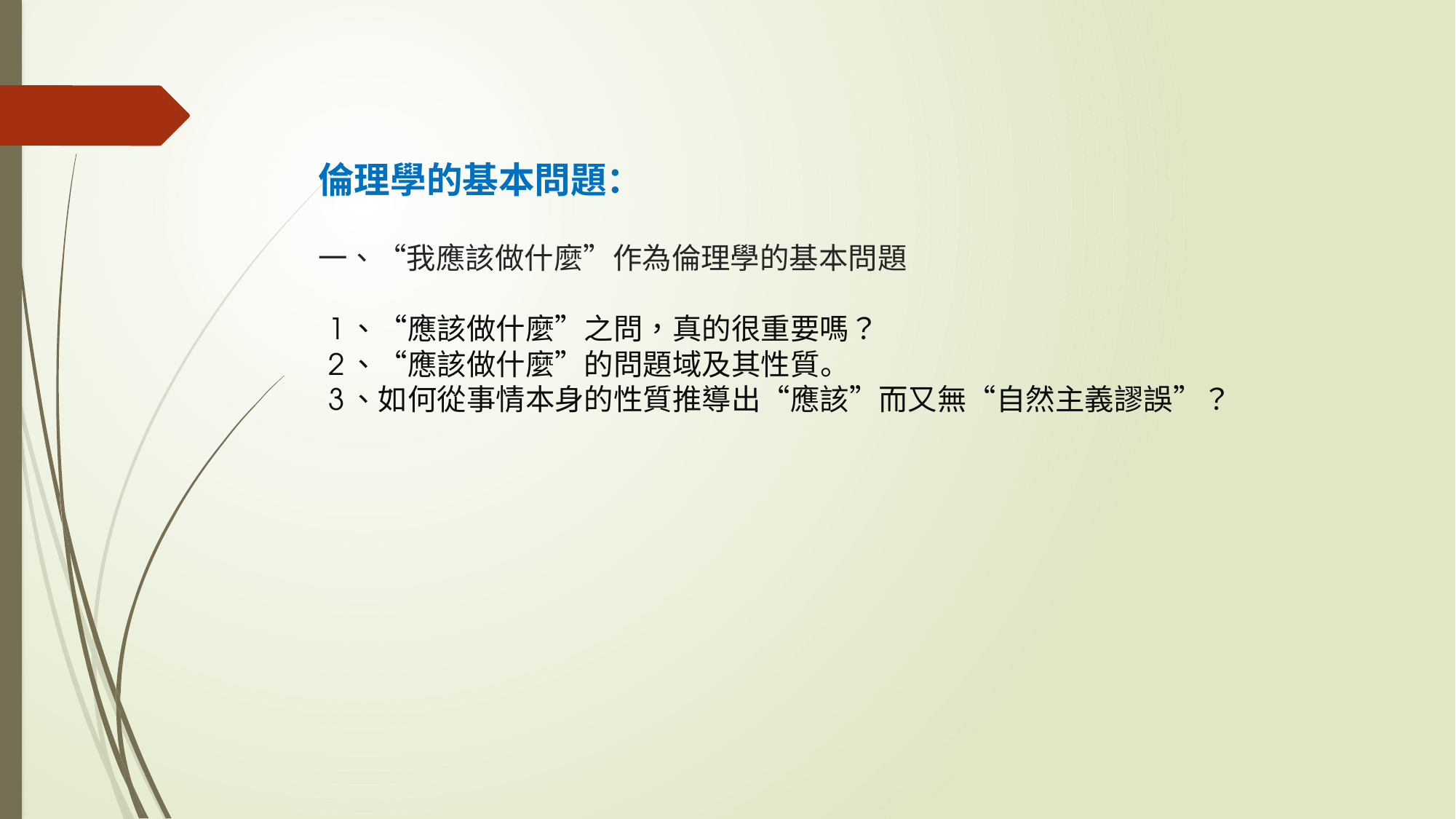

# 倫理學的基本問題： 一、“我應該做什麼”作為倫理學的基本問題 1、“應該做什麼”之問，真的很重要嗎？ 2、“應該做什麼”的問題域及其性質。 3、如何從事情本身的性質推導出“應該”而又無“自然主義謬誤”？